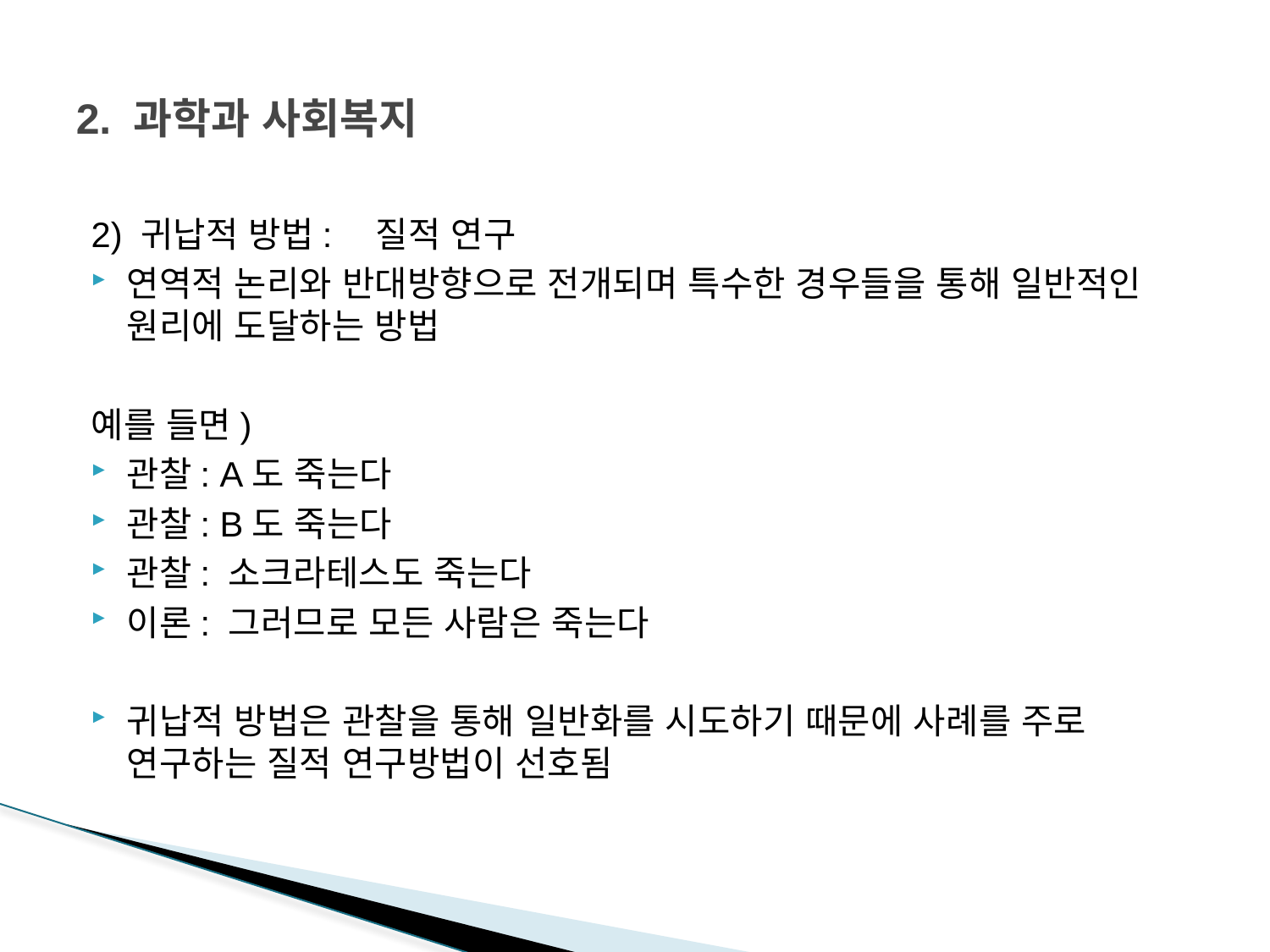

# 2. 과학과 사회복지
2) 귀납적 방법:　질적 연구
연역적 논리와 반대방향으로 전개되며 특수한 경우들을 통해 일반적인 원리에 도달하는 방법

예를 들면)
관찰: A도 죽는다
관찰: B도 죽는다
관찰: 소크라테스도 죽는다
이론: 그러므로 모든 사람은 죽는다

귀납적 방법은 관찰을 통해 일반화를 시도하기 때문에 사례를 주로 연구하는 질적 연구방법이 선호됨